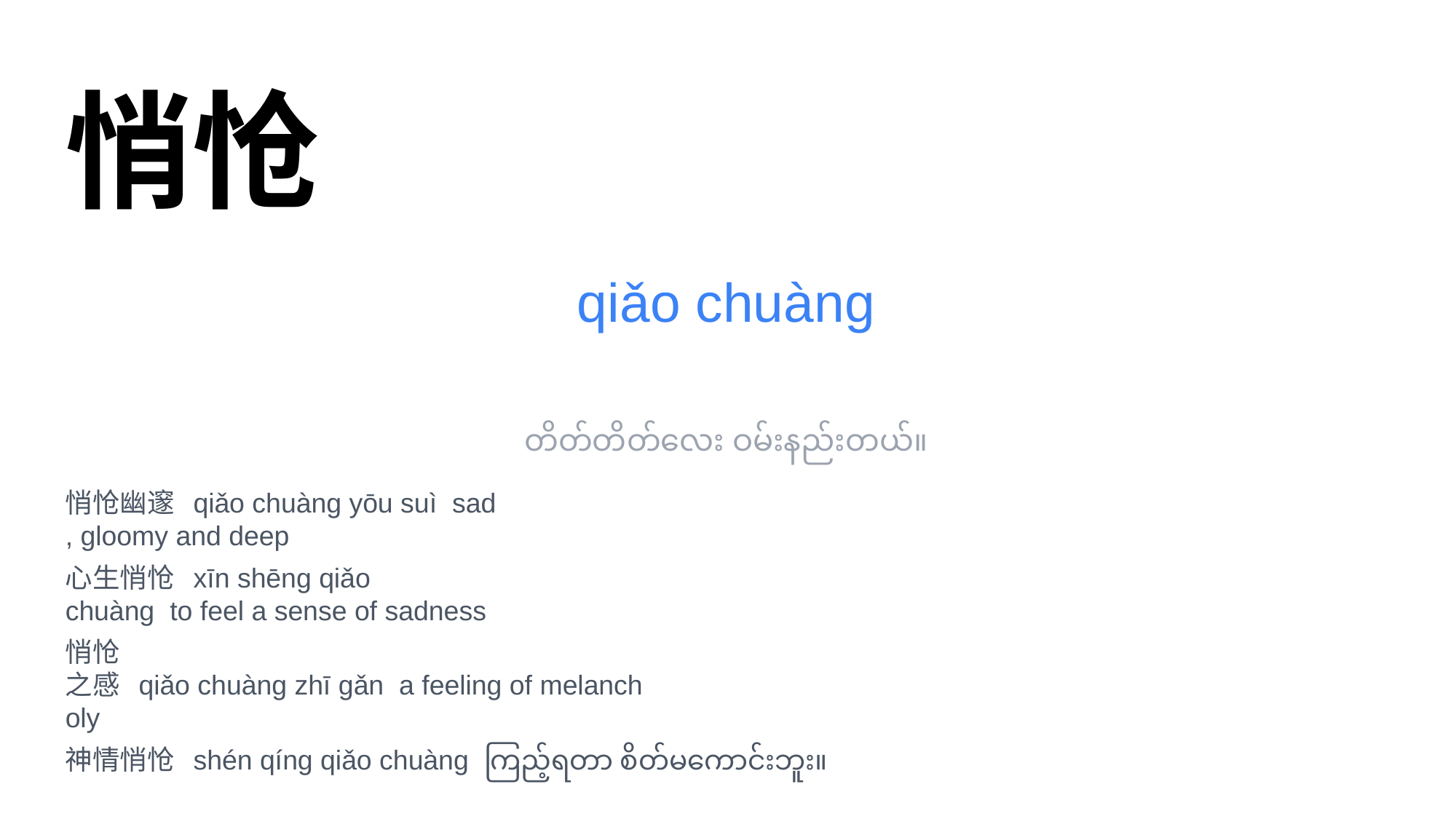

悄怆
qiǎo chuàng

တိတ်တိတ်လေး ဝမ်းနည်းတယ်။
悄怆幽邃  qiǎo chuàng yōu suì  sad
, gloomy and deep
心生悄怆  xīn shēng qiǎo
chuàng  to feel a sense of sadness
悄怆
之感  qiǎo chuàng zhī gǎn  a feeling of melanch
oly
神情悄怆  shén qíng qiǎo chuàng  ကြည့်ရတာ စိတ်မကောင်းဘူး။